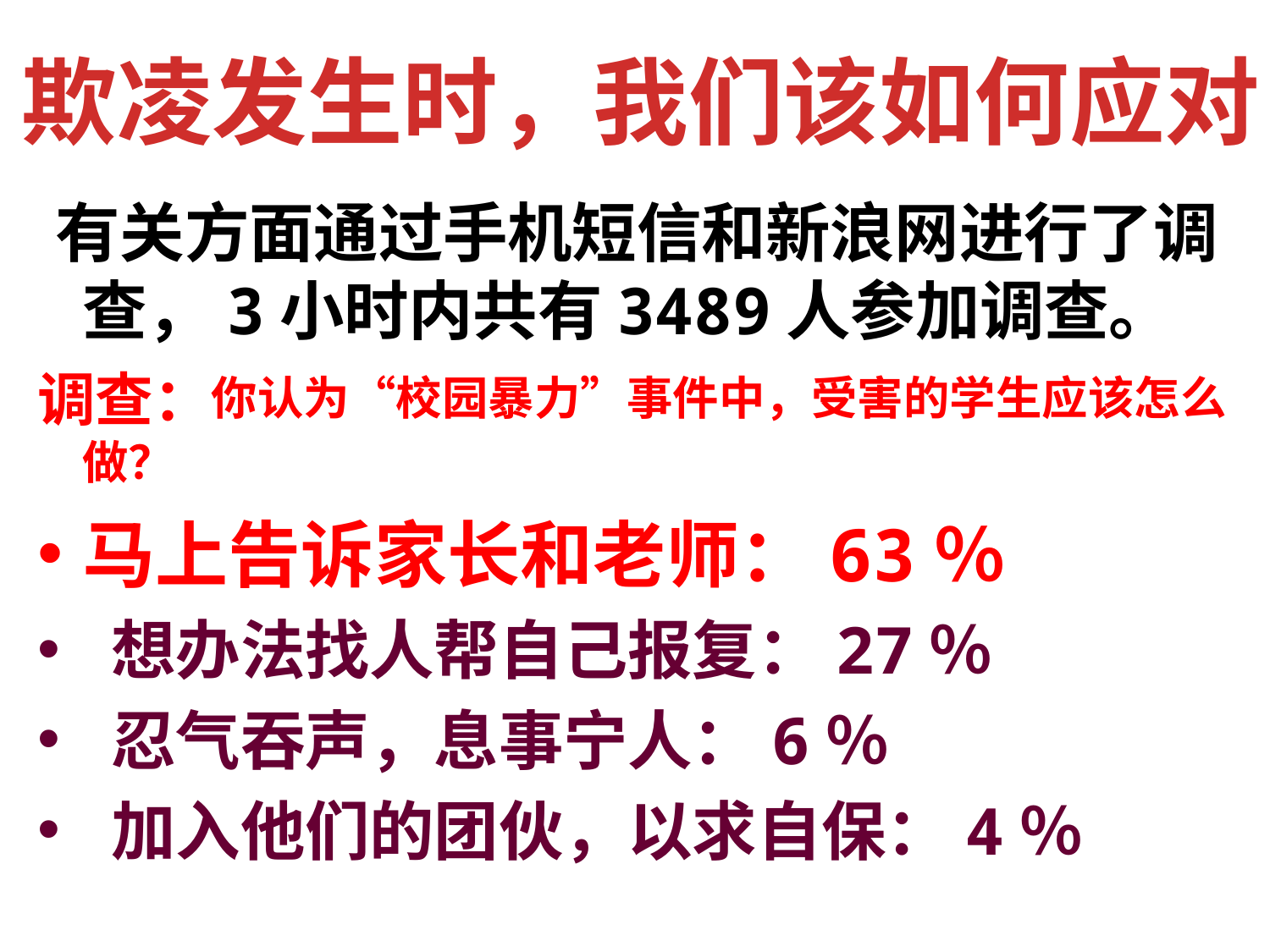

欺凌发生时，我们该如何应对
#
 有关方面通过手机短信和新浪网进行了调查，3小时内共有3489人参加调查。
调查：你认为“校园暴力”事件中，受害的学生应该怎么做？
马上告诉家长和老师：63％
 想办法找人帮自己报复：27％
 忍气吞声，息事宁人：6％
 加入他们的团伙，以求自保：4％